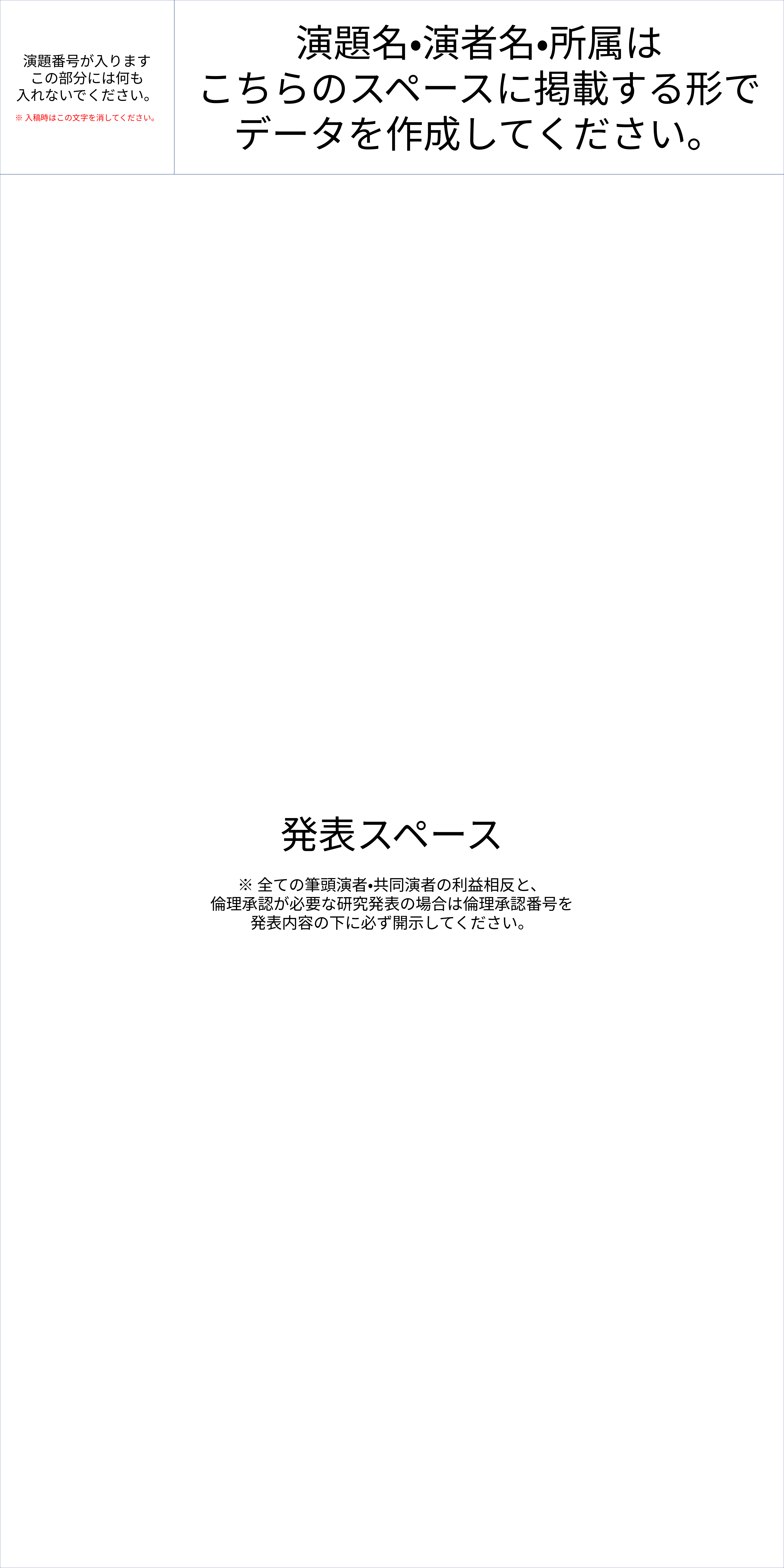

演題番号が入ります
この部分には何も
入れないでください。

※入稿時はこの文字を消してください。
演題名・演者名・所属は
こちらのスペースに掲載する形でデータを作成してください。
発表スペース

※全ての筆頭演者・共同演者の利益相反と、
倫理承認が必要な研究発表の場合は倫理承認番号を
発表内容の下に必ず開示してください。